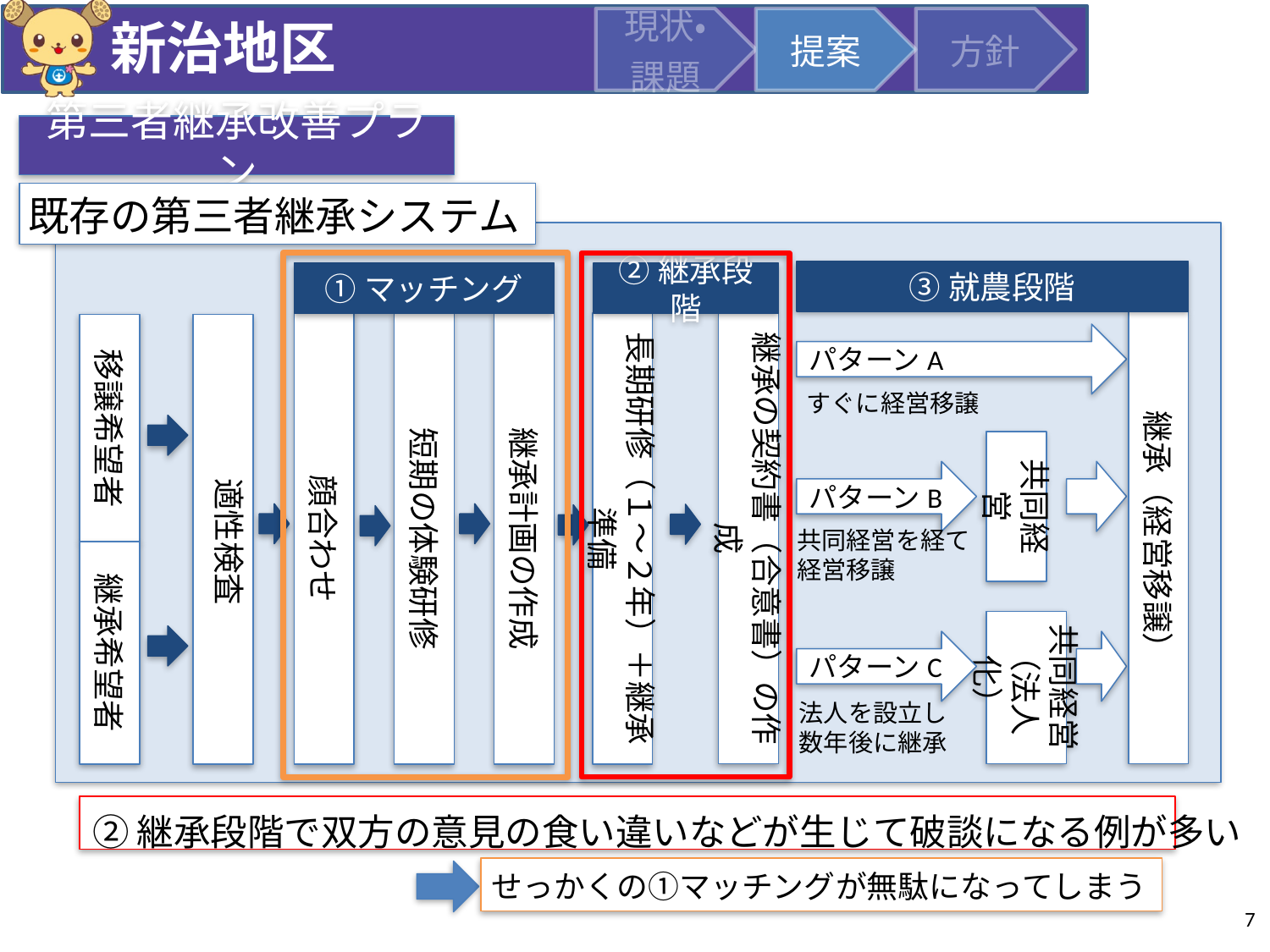

# 新治地区
現状・課題
提案
方針
第三者継承改善プラン

既存の第三者継承システム

③就農段階
①マッチング
②継承段階
継承（経営移譲）
継承計画の作成
長期研修（１〜２年）＋継承準備
継承の契約書（合意書）の作成
顔合わせ
短期の体験研修
移譲希望者

パターンA
すぐに経営移譲

共同経営
パターンB

適性検査

共同経営を経て
経営移譲
継承希望者
共同経営（法人化）

パターンC

法人を設立し
数年後に継承

②継承段階で双方の意見の食い違いなどが生じて破談になる例が多い

せっかくの①マッチングが無駄になってしまう

7